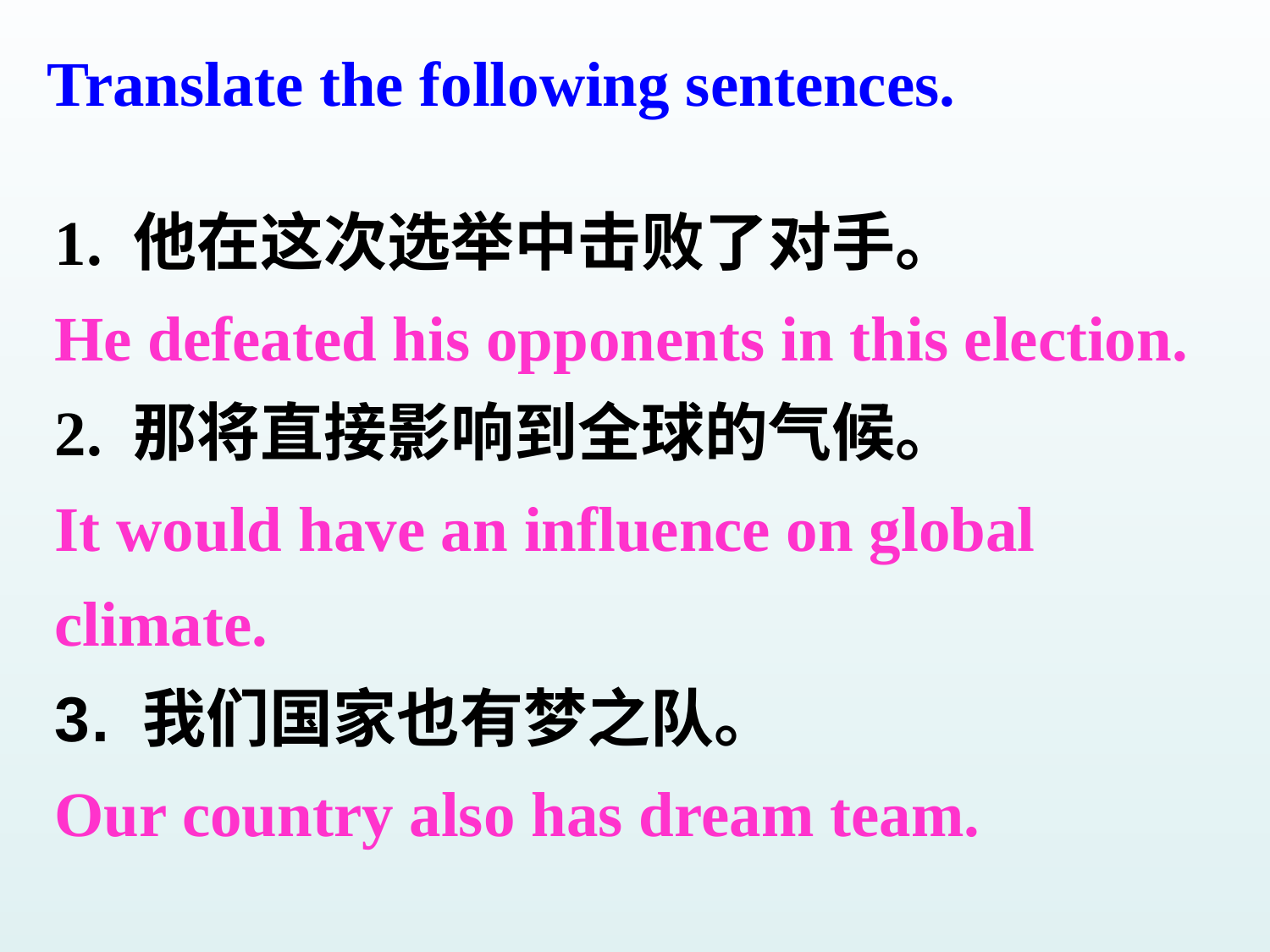

Translate the following sentences.
1. 他在这次选举中击败了对手。
He defeated his opponents in this election.
2. 那将直接影响到全球的气候。
It would have an influence on global
climate.
 我们国家也有梦之队。
Our country also has dream team.